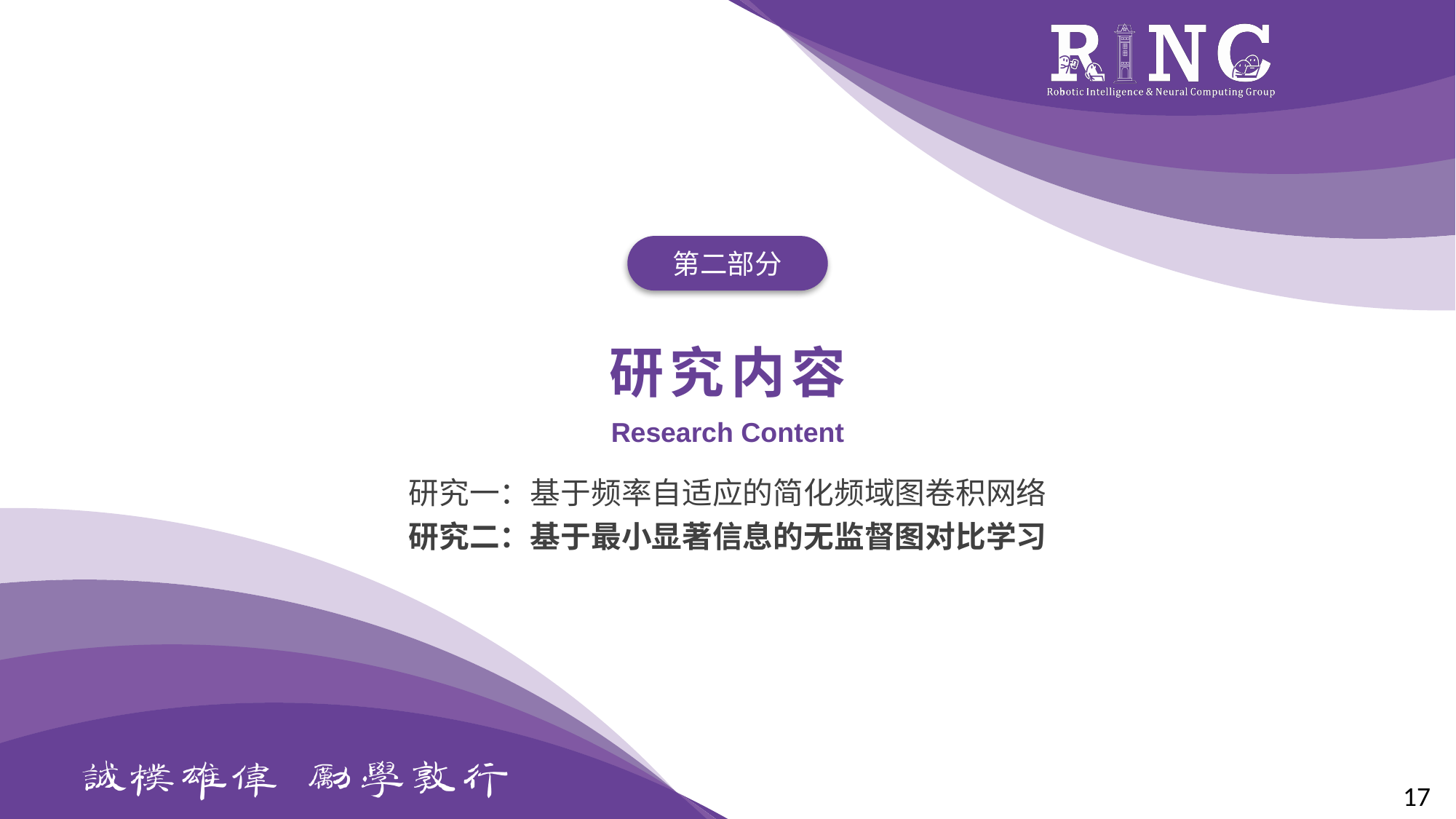

第二部分
研究内容
Research Content
研究一：基于频率自适应的简化频域图卷积网络
研究二：基于最小显著信息的无监督图对比学习